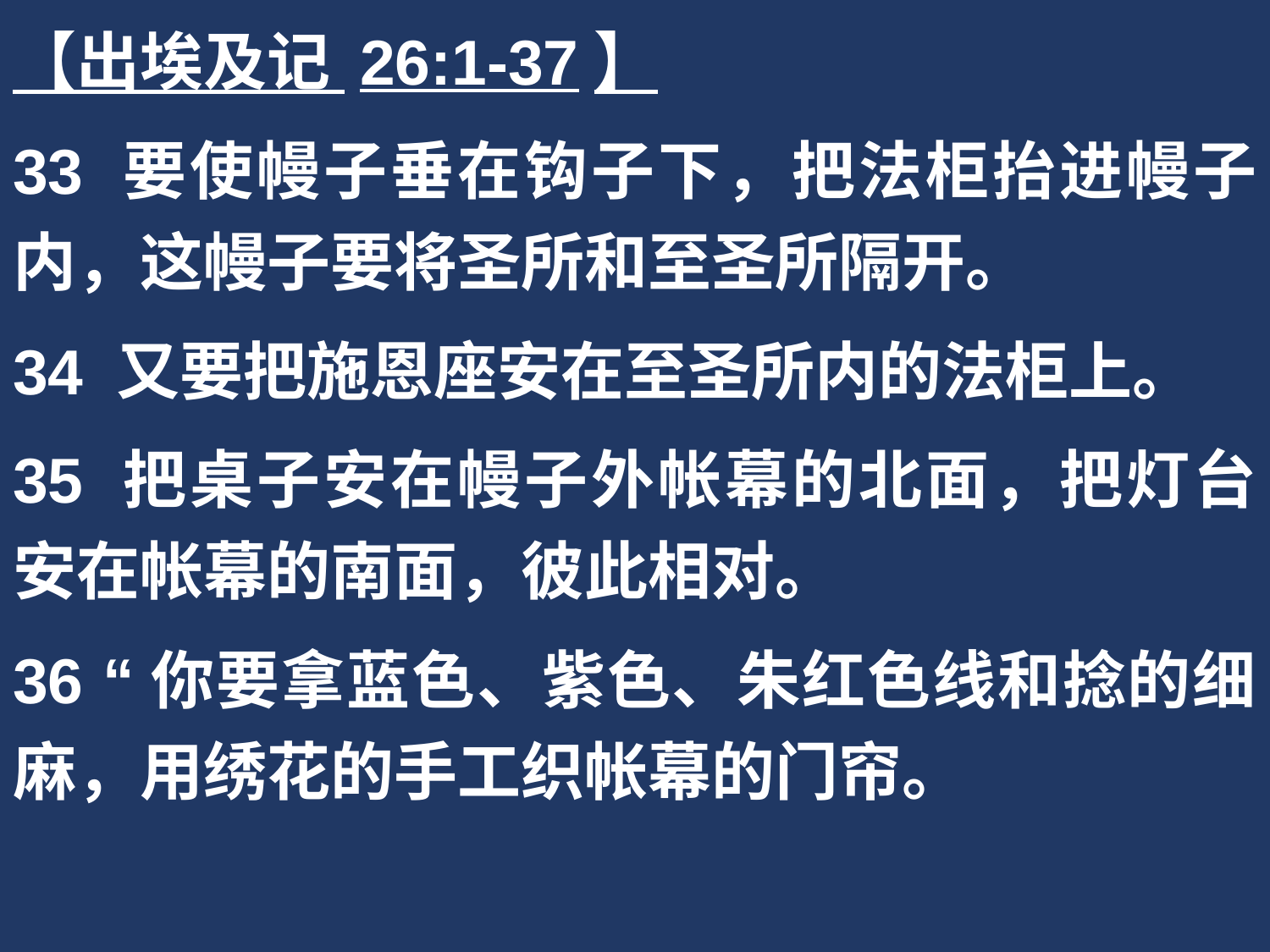

【出埃及记 26:1-37】
33 要使幔子垂在钩子下，把法柜抬进幔子内，这幔子要将圣所和至圣所隔开。
34 又要把施恩座安在至圣所内的法柜上。
35 把桌子安在幔子外帐幕的北面，把灯台安在帐幕的南面，彼此相对。
36 “你要拿蓝色、紫色、朱红色线和捻的细麻，用绣花的手工织帐幕的门帘。